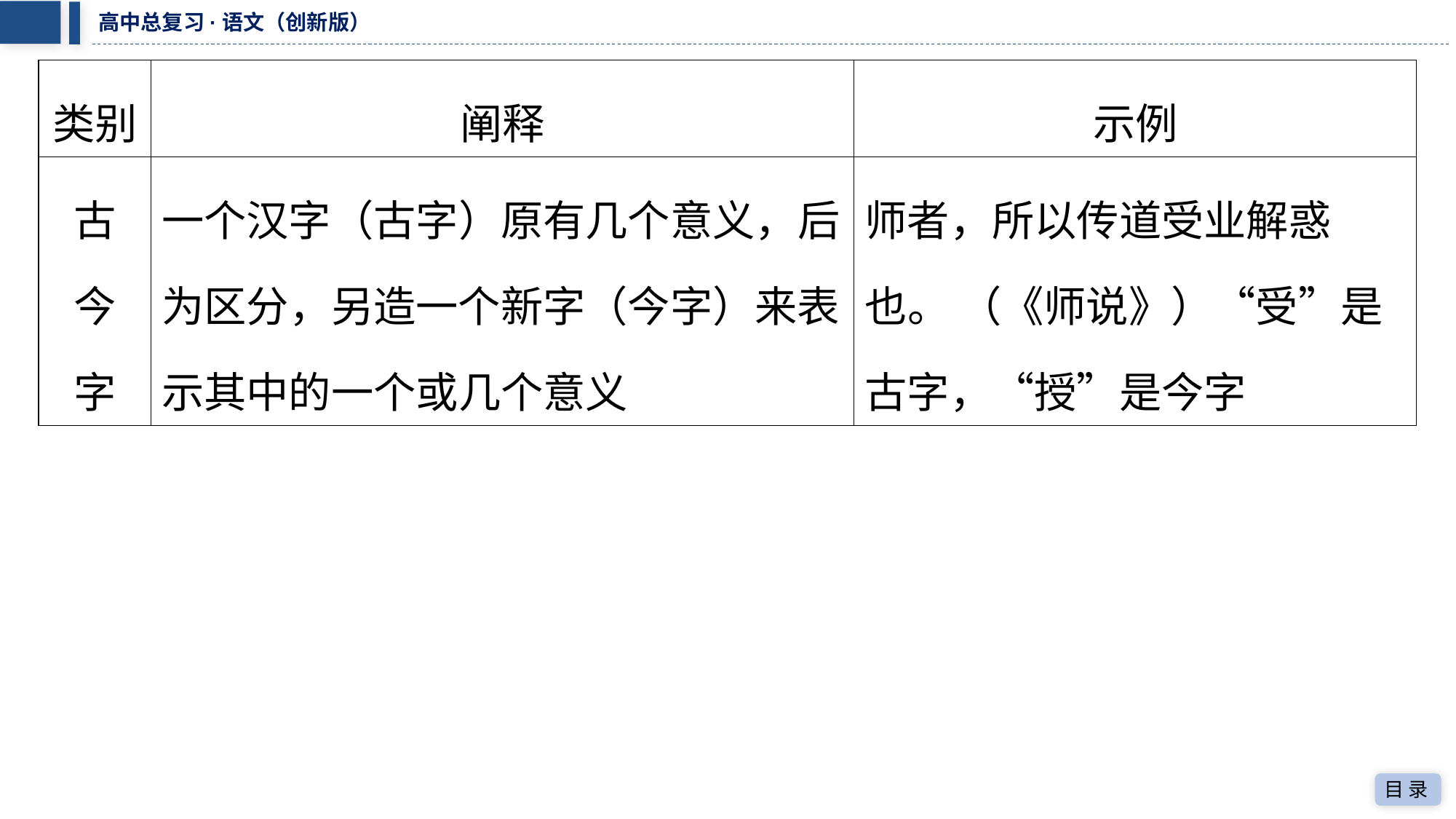

| 类别 | 阐释 | 示例 |
| --- | --- | --- |
| 古 今 字 | 一个汉字（古字）原有几个意义，后为区分，另造一个新字（今字）来表示其中的一个或几个意义 | 师者，所以传道受业解惑也。 （《师说》）“受”是古字，“授”是今字 |